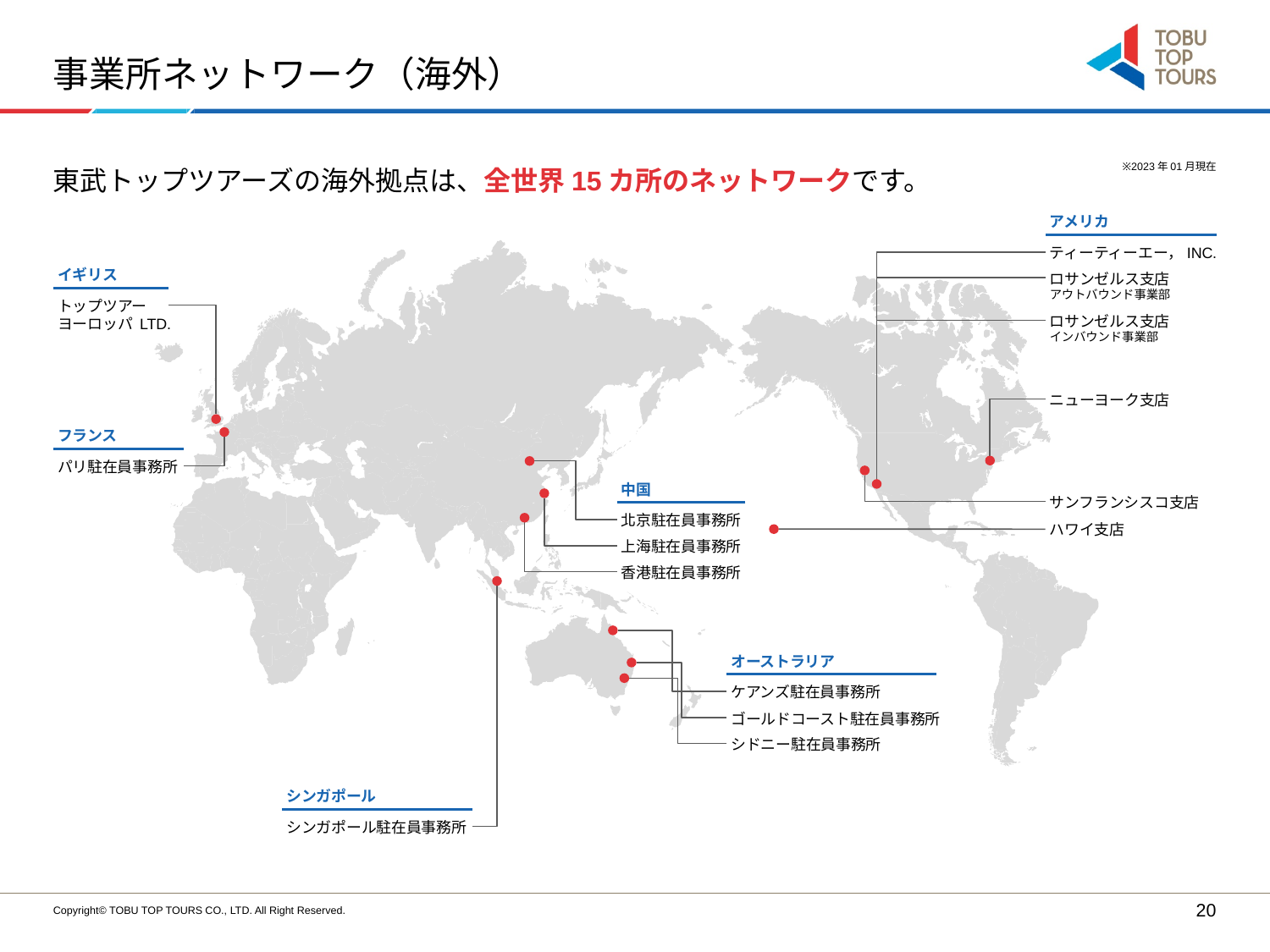

# 事業所ネットワーク（海外）
東武トップツアーズの海外拠点は、全世界15カ所のネットワークです。
※2023年01月現在
アメリカ

ティーティーエー，INC.
イギリス
ロサンゼルス支店
アウトバウンド事業部
トップツアー
ヨーロッパ LTD.
ロサンゼルス支店
インバウンド事業部
ニューヨーク支店

フランス

パリ駐在員事務所

中国

サンフランシスコ支店
北京駐在員事務所

ハワイ支店

上海駐在員事務所
香港駐在員事務所

オーストラリア

ケアンズ駐在員事務所
ゴールドコースト駐在員事務所
シドニー駐在員事務所
シンガポール
シンガポール駐在員事務所
20